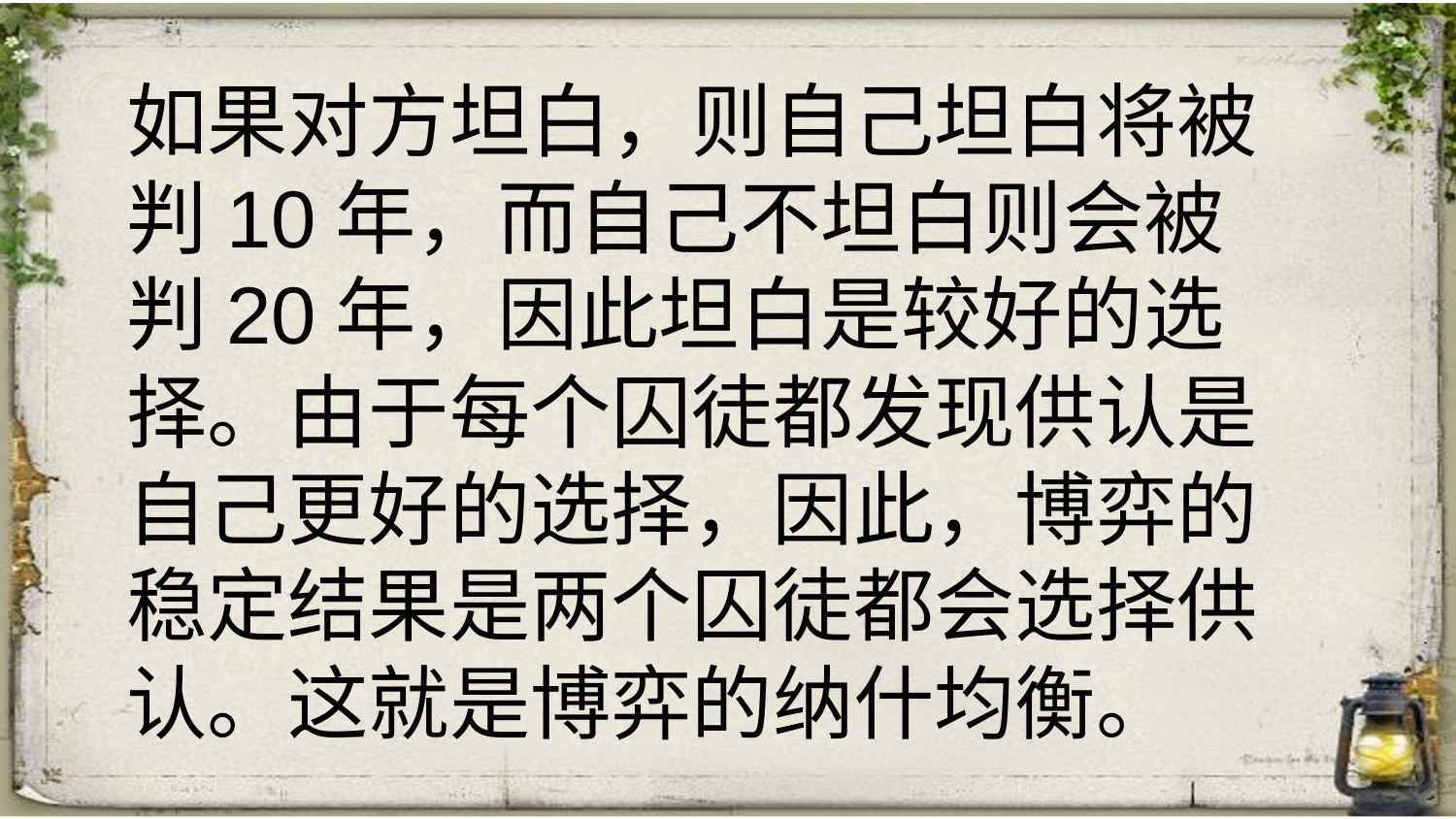

如果对方坦白，则自己坦白将被判10年，而自己不坦白则会被判20年，因此坦白是较好的选择。由于每个囚徒都发现供认是自己更好的选择，因此，博弈的稳定结果是两个囚徒都会选择供认。这就是博弈的纳什均衡。